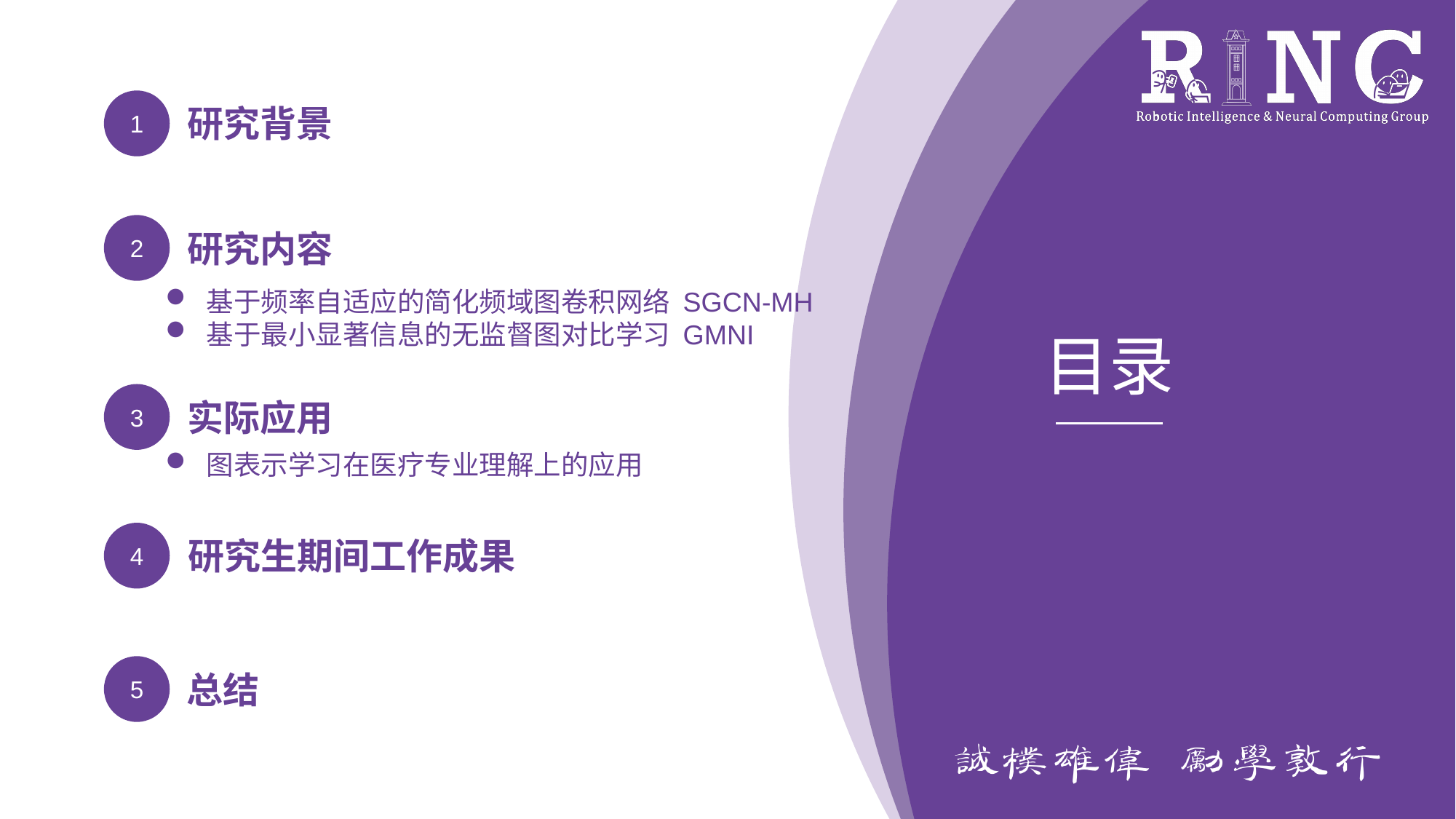

1
研究背景
2
研究内容
基于频率自适应的简化频域图卷积网络 SGCN-MH
基于最小显著信息的无监督图对比学习 GMNI
3
实际应用
图表示学习在医疗专业理解上的应用
4
研究生期间工作成果
5
总结